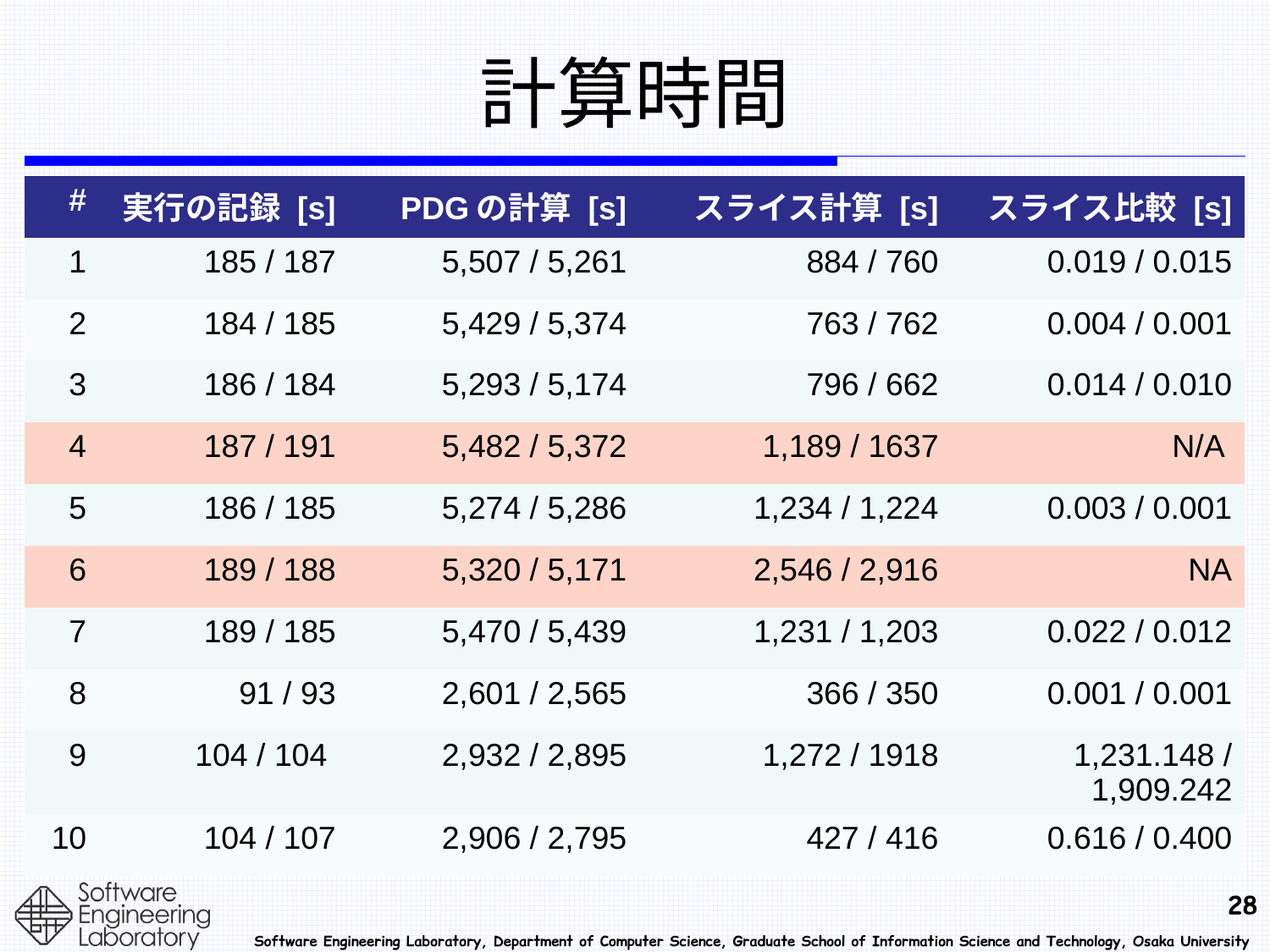

# 計算時間
| # | 実行の記録 [s] | PDGの計算 [s] | スライス計算 [s] | スライス比較 [s] |
| --- | --- | --- | --- | --- |
| 1 | 185 / 187 | 5,507 / 5,261 | 884 / 760 | 0.019 / 0.015 |
| 2 | 184 / 185 | 5,429 / 5,374 | 763 / 762 | 0.004 / 0.001 |
| 3 | 186 / 184 | 5,293 / 5,174 | 796 / 662 | 0.014 / 0.010 |
| 4 | / 191 | 5,482 / 5,372 | 1,189 / 1637 | N/A |
| 5 | 186 / 185 | 5,274 / 5,286 | 1,234 / 1,224 | 0.003 / 0.001 |
| 6 | 189 / 188 | 5,320 / 5,171 | 2,546 / 2,916 | NA |
| 7 | 189 / 185 | 5,470 / 5,439 | 1,231 / 1,203 | 0.022 / 0.012 |
| 8 | 91 / 93 | 2,601 / 2,565 | 366 / 350 | 0.001 / 0.001 |
| 9 | 104 / 104 | 2,932 / 2,895 | 1,272 / 1918 | 1,231.148 / 1,909.242 |
| 10 | 104 / 107 | 2,906 / 2,795 | 427 / 416 | 0.616 / 0.400 |